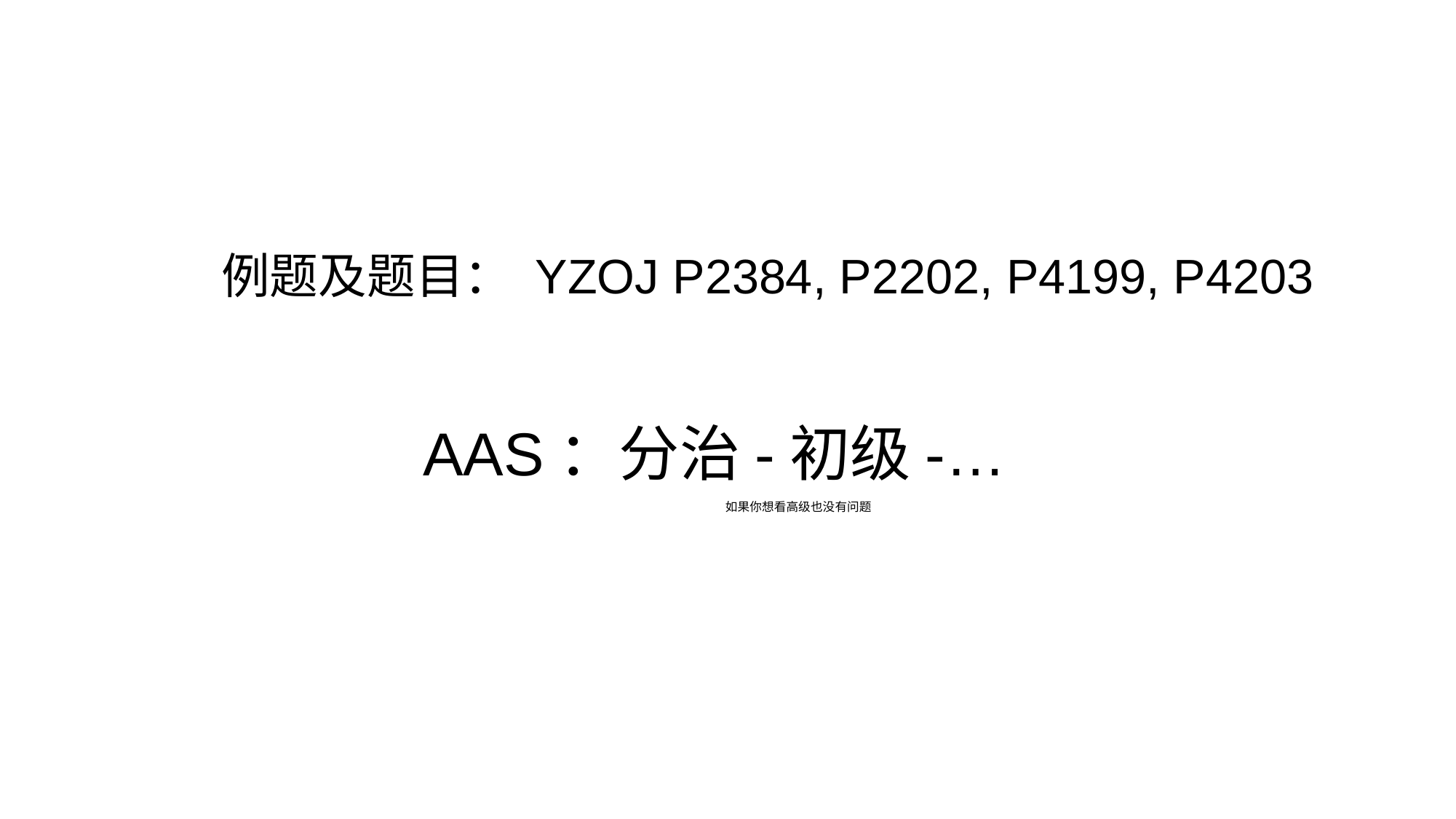

例题及题目： YZOJ P2384, P2202, P4199, P4203
AAS：分治-初级-…
如果你想看高级也没有问题